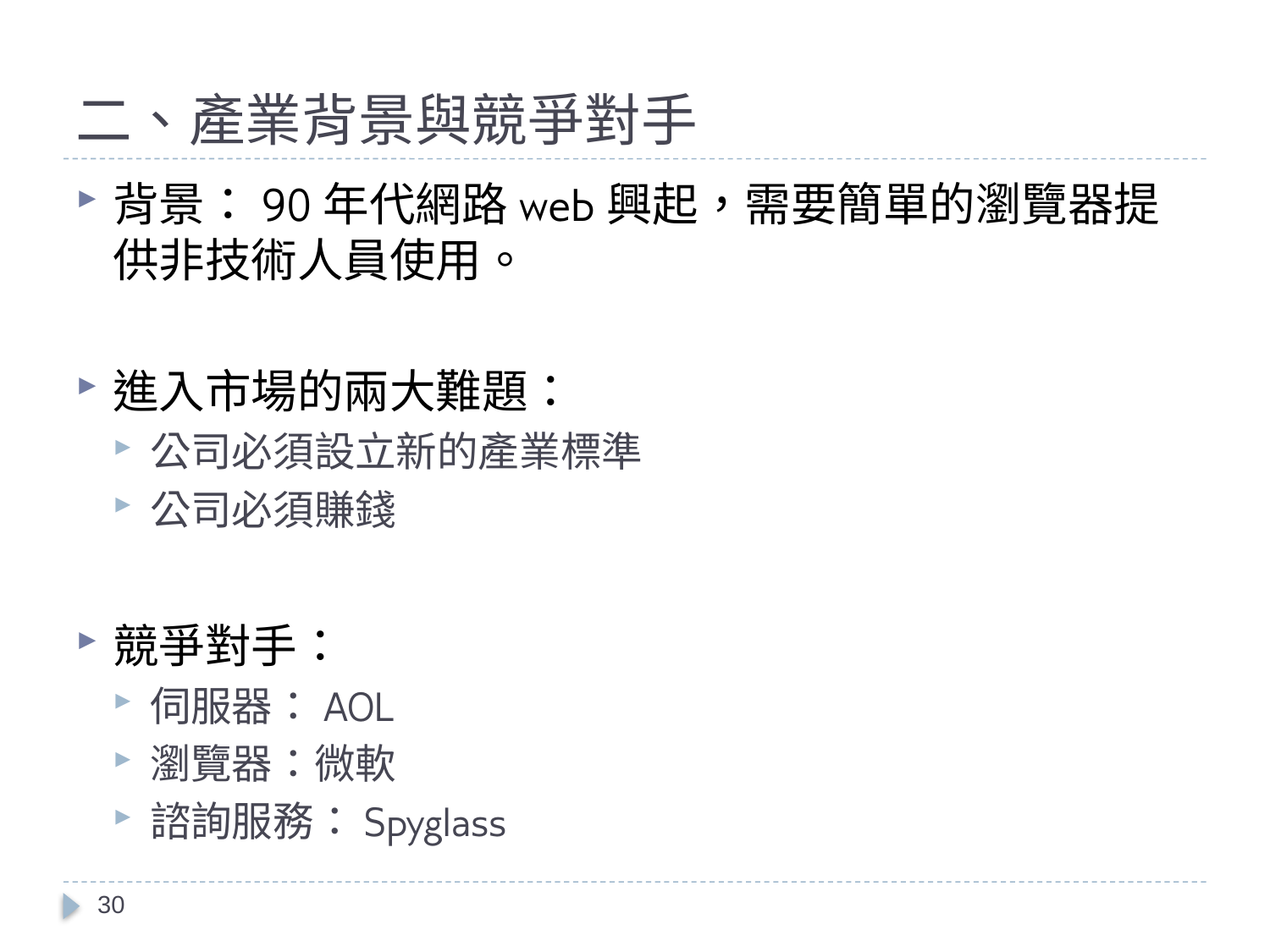

# 二、產業背景與競爭對手
背景：90年代網路web興起，需要簡單的瀏覽器提供非技術人員使用。

進入市場的兩大難題：
公司必須設立新的產業標準
公司必須賺錢

競爭對手：
伺服器：AOL
瀏覽器：微軟
諮詢服務：Spyglass
30